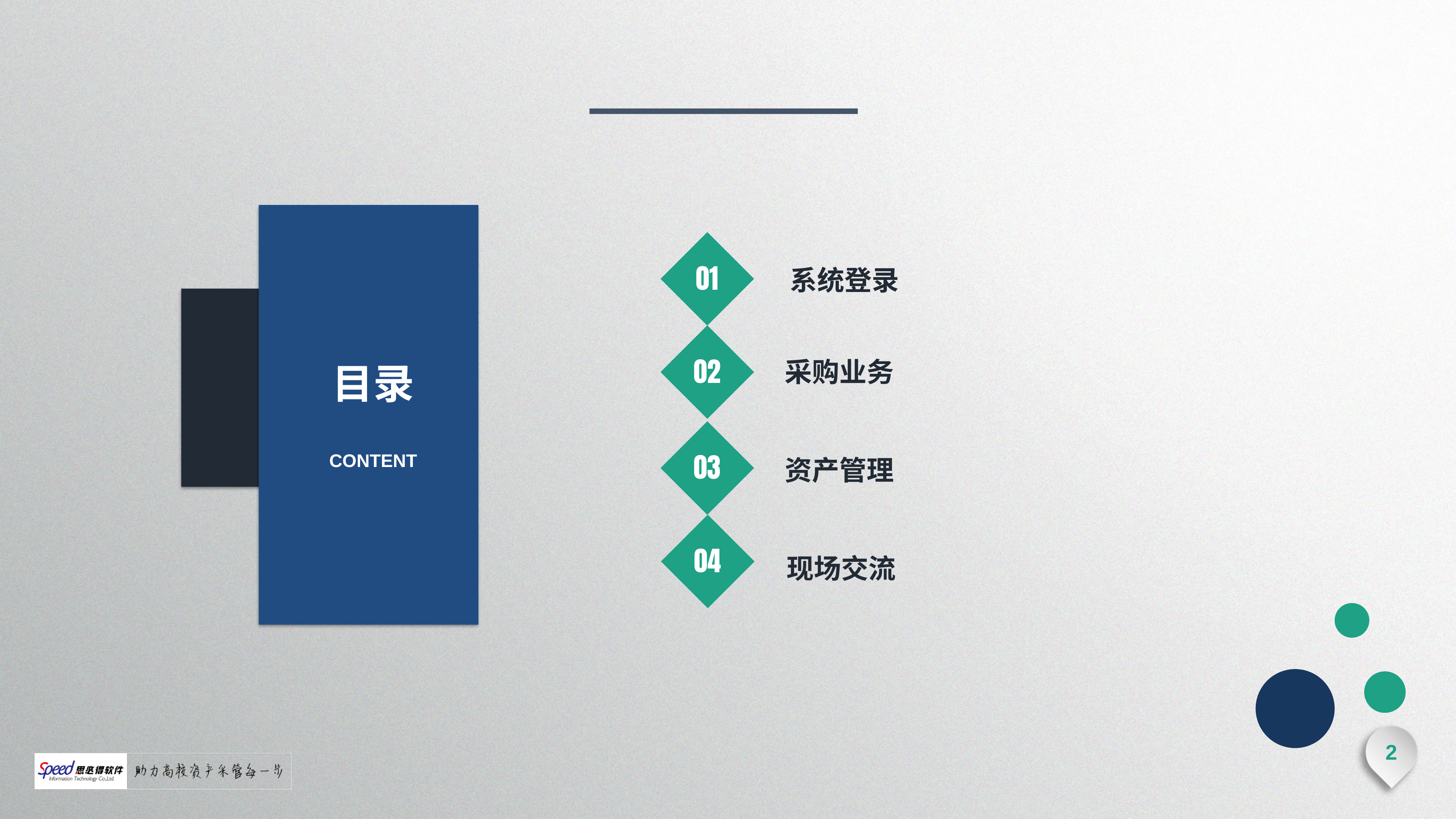

#

目录
CONTENT
01
系统登录

02
采购业务

03
资产管理

04
现场交流